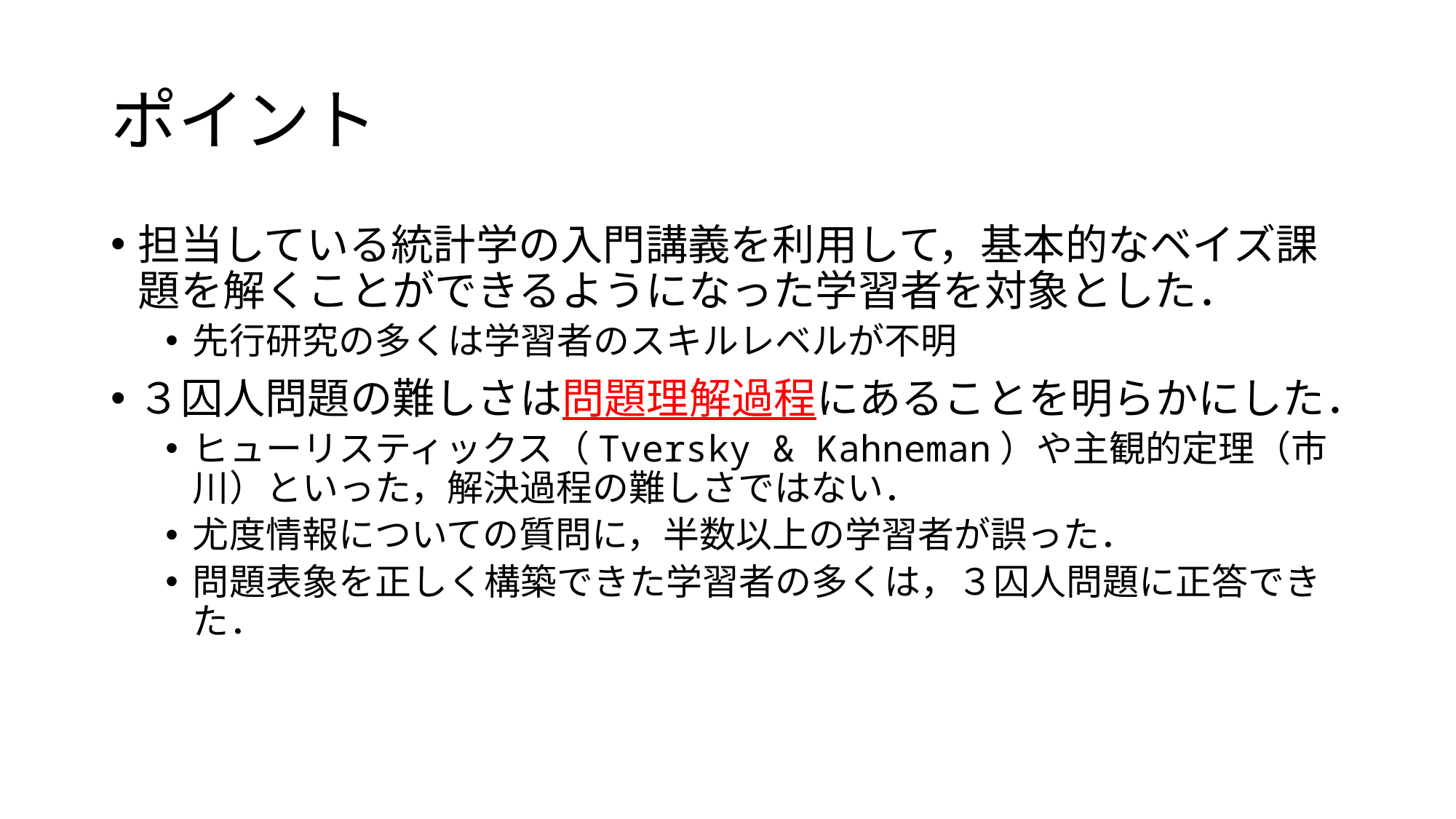

# ポイント
担当している統計学の入門講義を利用して，基本的なベイズ課題を解くことができるようになった学習者を対象とした．
先行研究の多くは学習者のスキルレベルが不明
３囚人問題の難しさは問題理解過程にあることを明らかにした．
ヒューリスティックス（Tversky & Kahneman）や主観的定理（市川）といった，解決過程の難しさではない．
尤度情報についての質問に，半数以上の学習者が誤った．
問題表象を正しく構築できた学習者の多くは，３囚人問題に正答できた．